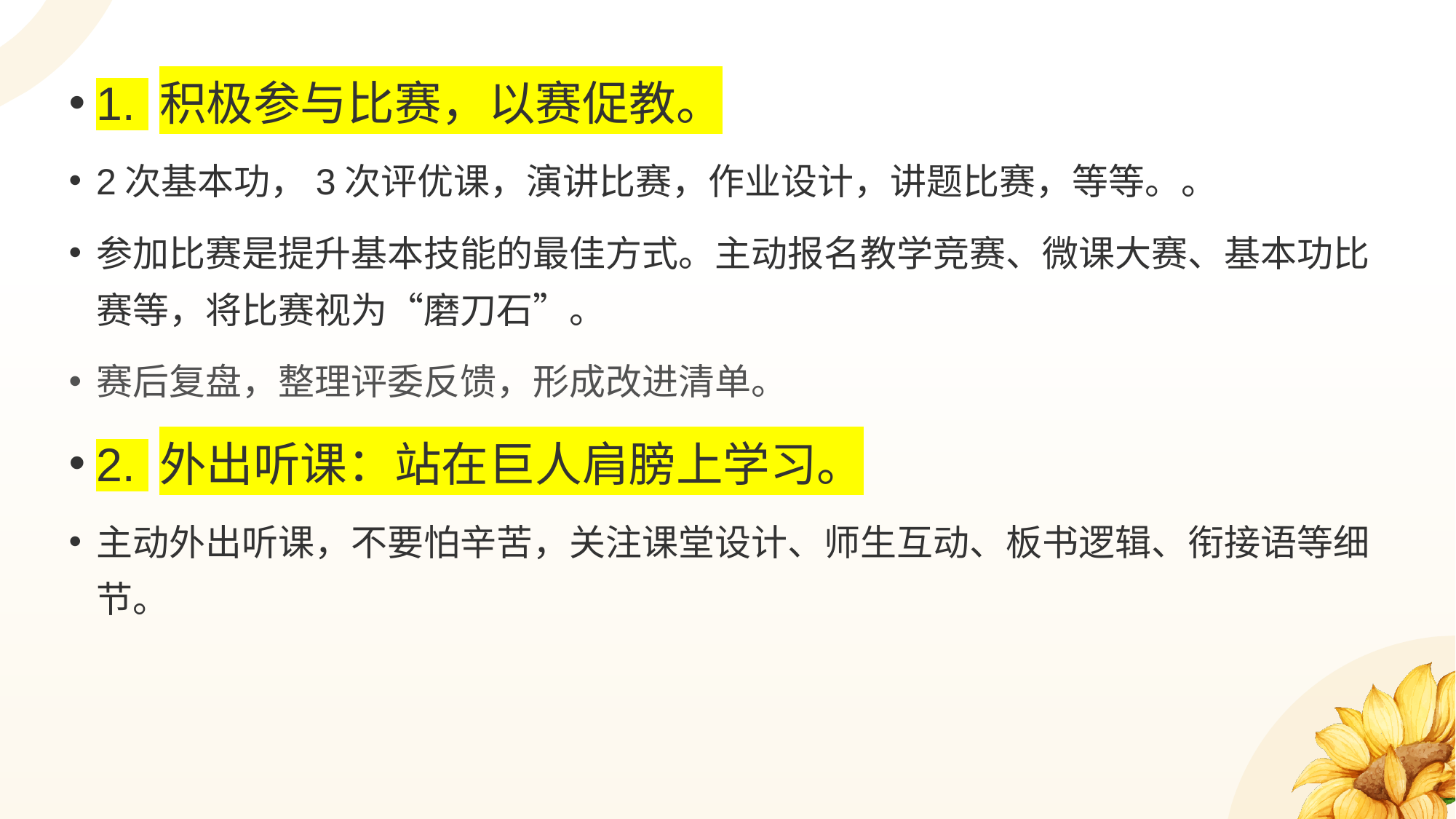

1. 积极参与比赛，以赛促教。
2次基本功，3次评优课，演讲比赛，作业设计，讲题比赛，等等。。
参加比赛是提升基本技能的最佳方式。主动报名教学竞赛、微课大赛、基本功比赛等，将比赛视为“磨刀石”。
赛后复盘，整理评委反馈，形成改进清单。
2. 外出听课：站在巨人肩膀上学习。
主动外出听课，不要怕辛苦，关注课堂设计、师生互动、板书逻辑、衔接语等细节。